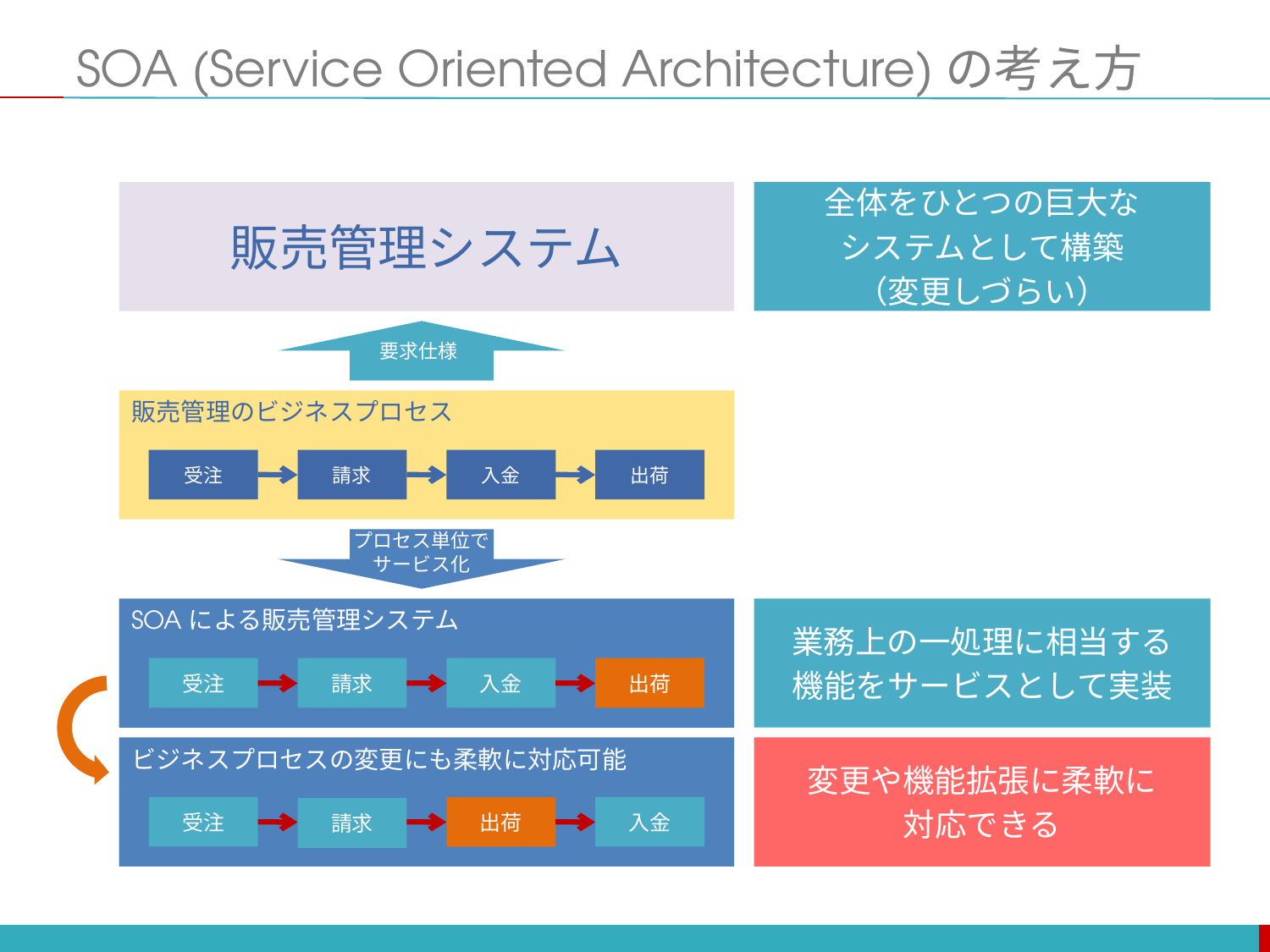

# SOA (Service Oriented Architecture)の考え方
販売管理システム
全体をひとつの巨大な
システムとして構築
（変更しづらい）

要求仕様
販売管理のビジネスプロセス
受注
請求
入金
出荷
プロセス単位で
サービス化

業務上の一処理に相当する
機能をサービスとして実装
SOAによる販売管理システム
受注
請求
入金
出荷

ビジネスプロセスの変更にも柔軟に対応可能
受注
入金
出荷
請求
変更や機能拡張に柔軟に
対応できる